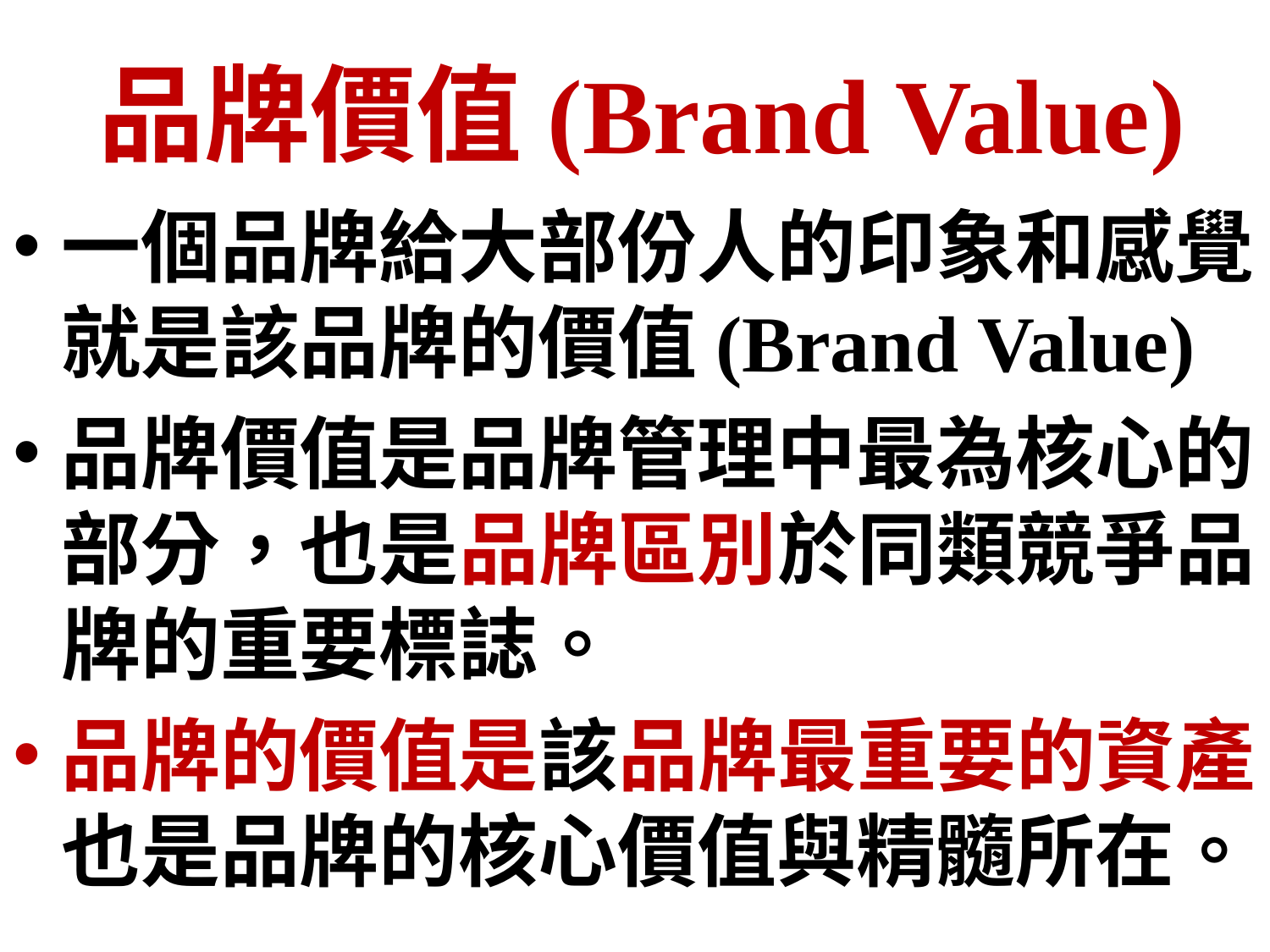

# 品牌價值(Brand Value)
一個品牌給大部份人的印象和感覺就是該品牌的價值(Brand Value)
品牌價值是品牌管理中最為核心的部分，也是品牌區別於同類競爭品牌的重要標誌。
品牌的價值是該品牌最重要的資產，也是品牌的核心價值與精髓所在。